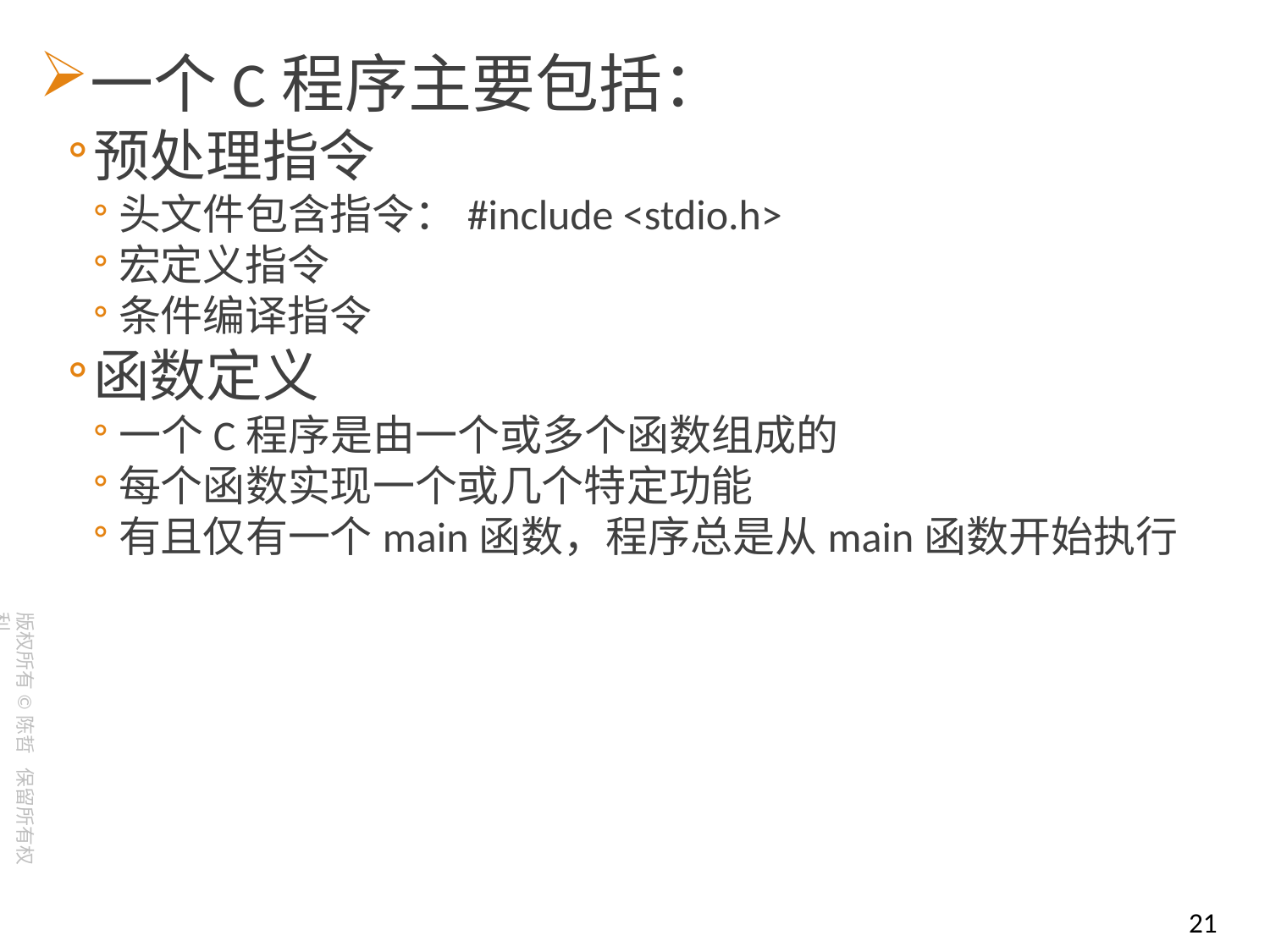

一个C程序主要包括：
预处理指令
头文件包含指令：#include <stdio.h>
宏定义指令
条件编译指令
函数定义
一个C程序是由一个或多个函数组成的
每个函数实现一个或几个特定功能
有且仅有一个main函数，程序总是从main函数开始执行
21